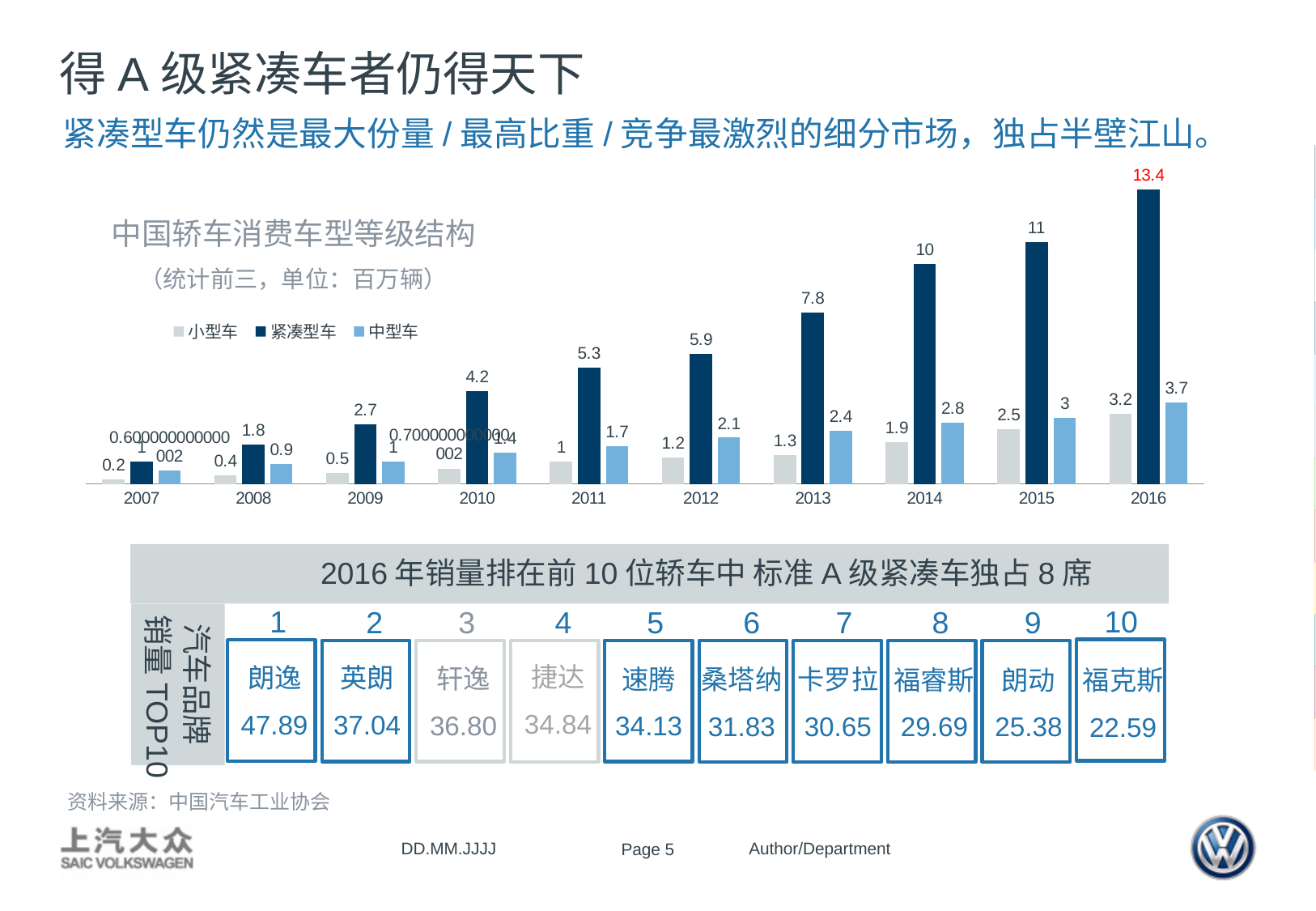

# 得A级紧凑车者仍得天下
紧凑型车仍然是最大份量/最高比重/竞争最激烈的细分市场，独占半壁江山。

### Chart

| Category | 小型车 | 紧凑型车 | 中型车 |
|---|---|---|---|
| 2007 | 0.2 | 1.0 | 0.600000000000002 |
| 2008 | 0.4 | 1.8 | 0.9 |
| 2009 | 0.5 | 2.7 | 1.0 |
| 2010 | 0.700000000000002 | 4.2 | 1.4 |
| 2011 | 1.0 | 5.3 | 1.7 |
| 2012 | 1.2 | 5.9 | 2.1 |
| 2013 | 1.3 | 7.8 | 2.4 |
| 2014 | 1.9 | 10.0 | 2.8 |
| 2015 | 2.5 | 11.0 | 3.0 |
| 2016 | 3.2 | 13.4 | 3.7 |
中国轿车消费车型等级结构
（统计前三，单位：百万辆）

2016年销量排在前10位轿车中 标准A级紧凑车独占8席
10
1
3
2
5
4
7
6
9
8

销量TOP10
汽车品牌

捷达
34.84

朗逸
47.89

英朗
37.04

轩逸
36.80

速腾
34.13

桑塔纳
31.83

卡罗拉
30.65

福睿斯
29.69

朗动
25.38

福克斯
22.59

资料来源：中国汽车工业协会
DD.MM.JJJJ
Page 5
Author/Department